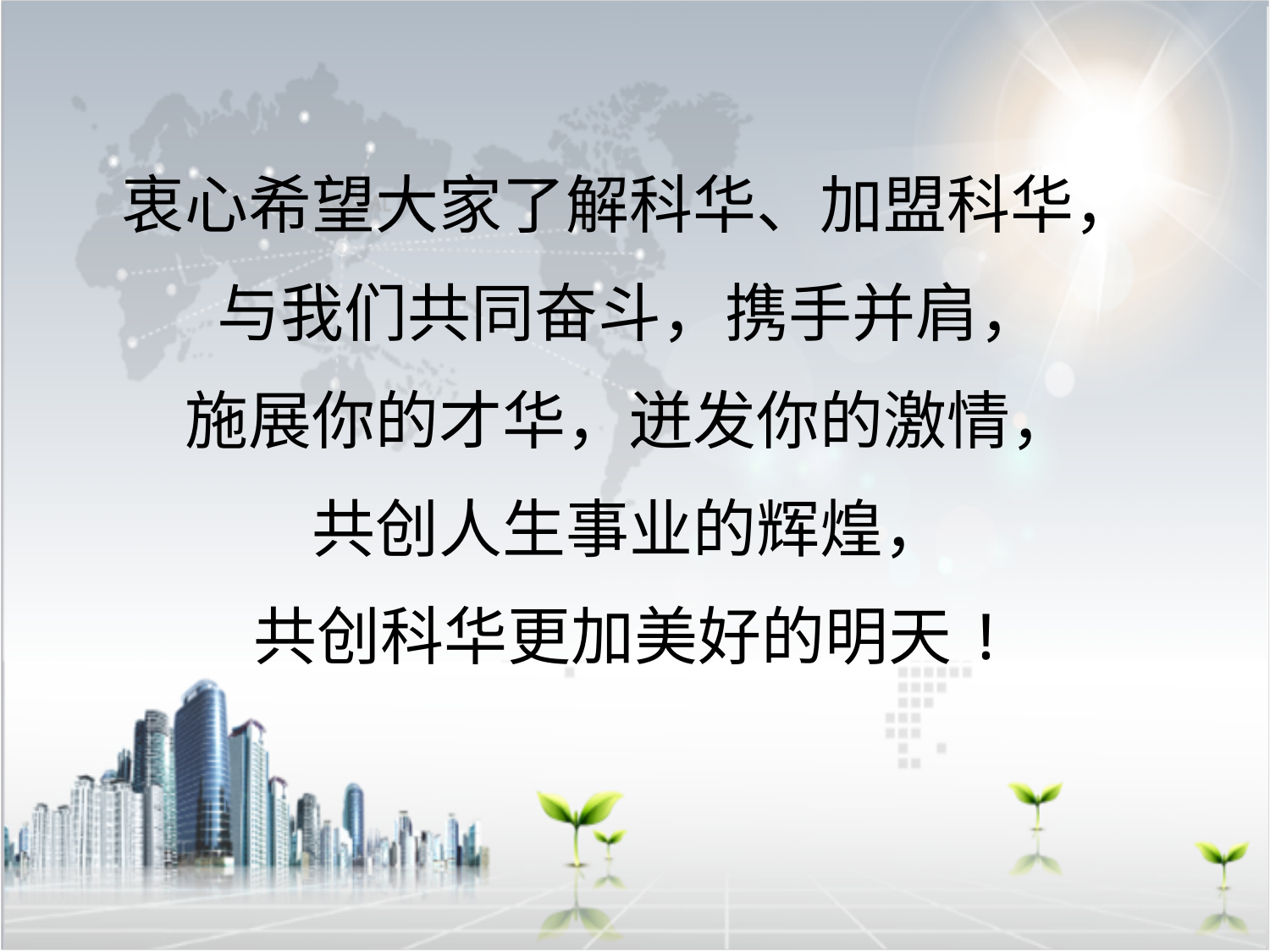

衷心希望大家了解科华、加盟科华，
与我们共同奋斗，携手并肩，
施展你的才华，迸发你的激情，
共创人生事业的辉煌，
共创科华更加美好的明天!